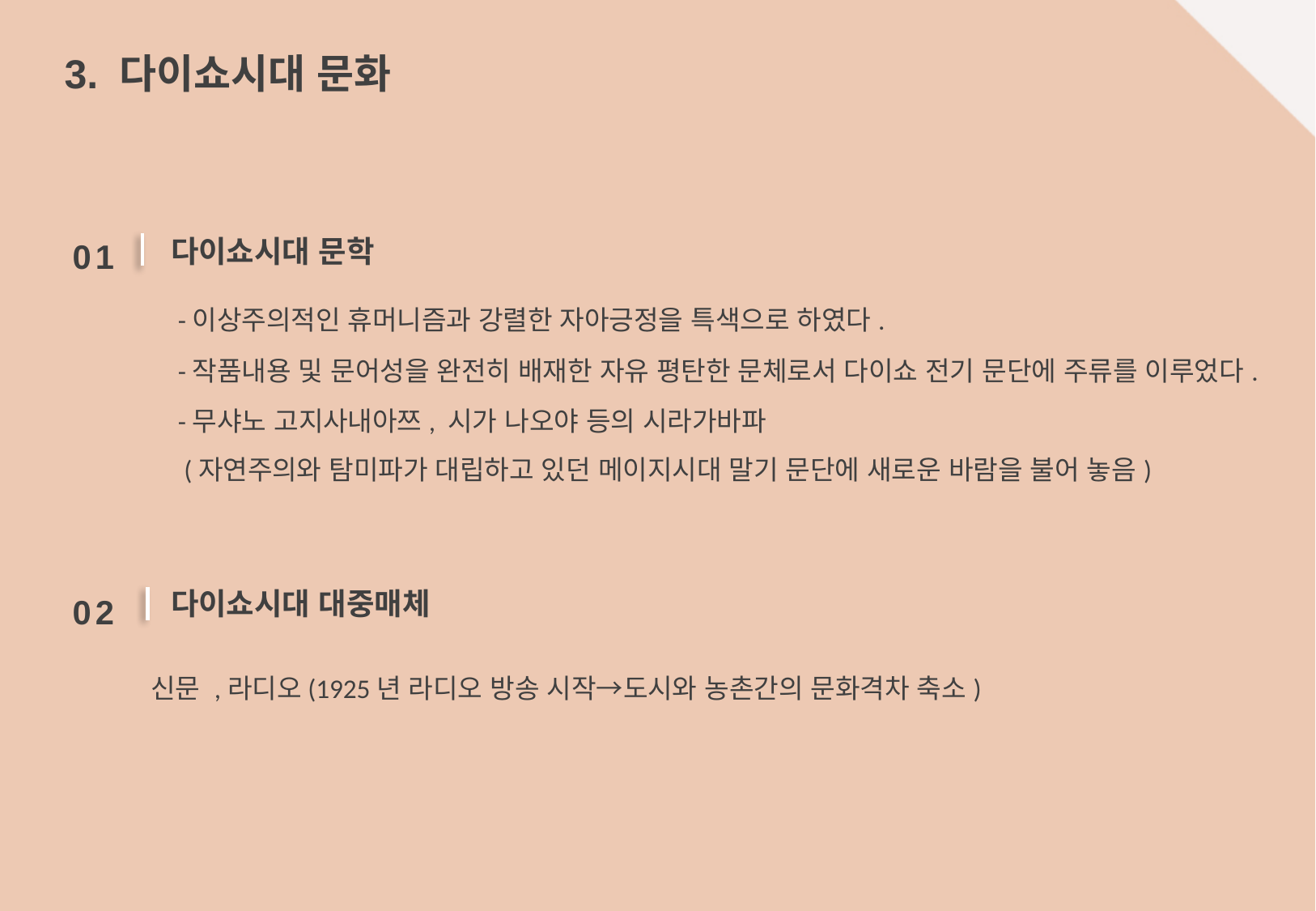

3. 다이쇼시대 문화
0 1
다이쇼시대 문학
-이상주의적인 휴머니즘과 강렬한 자아긍정을 특색으로 하였다.

-작품내용 및 문어성을 완전히 배재한 자유 평탄한 문체로서 다이쇼 전기 문단에 주류를 이루었다.

-무샤노 고지사내아쯔, 시가 나오야 등의 시라가바파
 (자연주의와 탐미파가 대립하고 있던 메이지시대 말기 문단에 새로운 바람을 불어 놓음)
0 2
다이쇼시대 대중매체
신문 ,라디오(1925년 라디오 방송 시작→도시와 농촌간의 문화격차 축소)